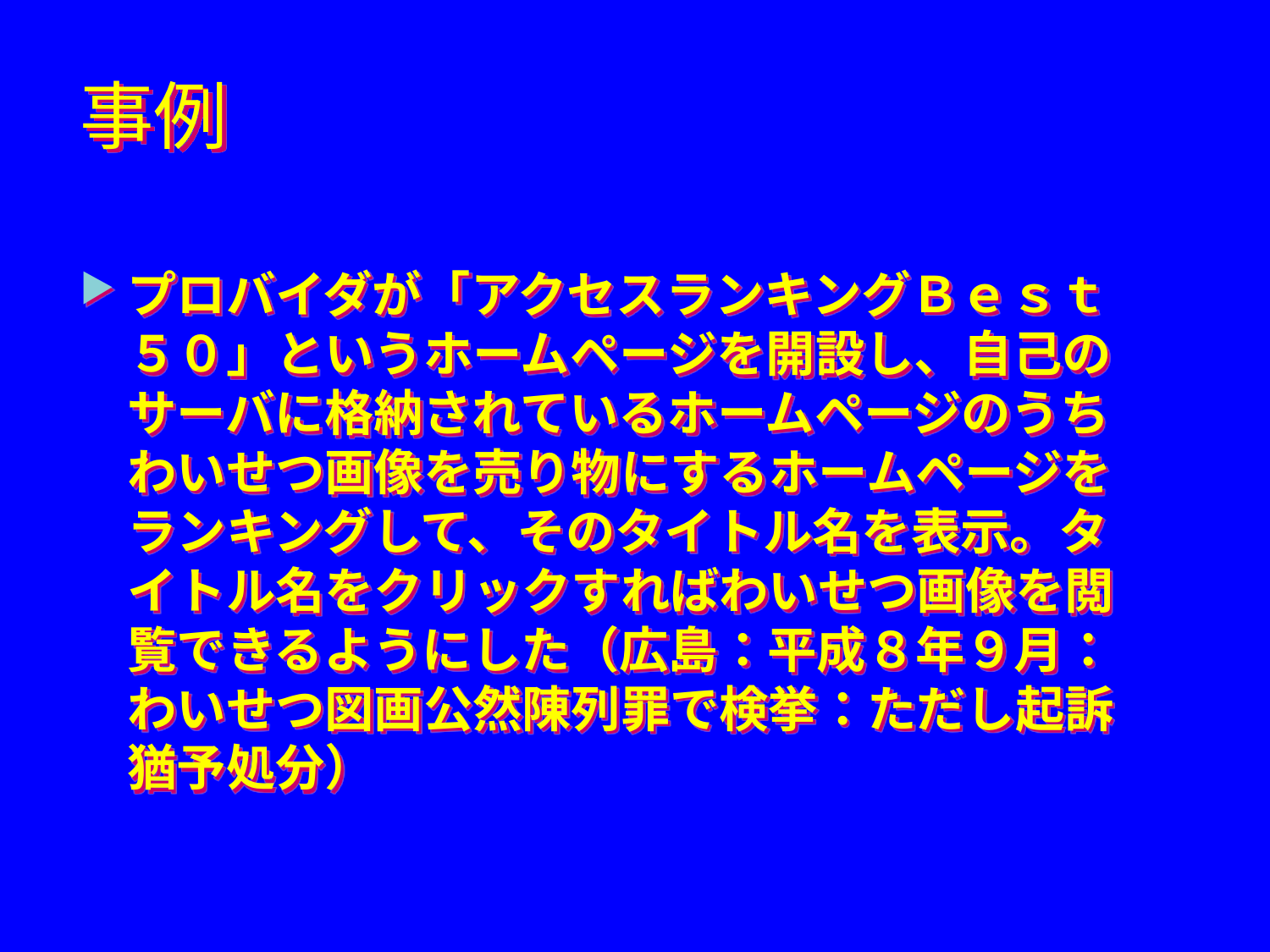

# 事例
プロバイダが「アクセスランキングＢｅｓｔ５０」というホームページを開設し、自己のサーバに格納されているホームページのうちわいせつ画像を売り物にするホームページをランキングして、そのタイトル名を表示。タイトル名をクリックすればわいせつ画像を閲覧できるようにした（広島：平成８年９月：わいせつ図画公然陳列罪で検挙：ただし起訴猶予処分）